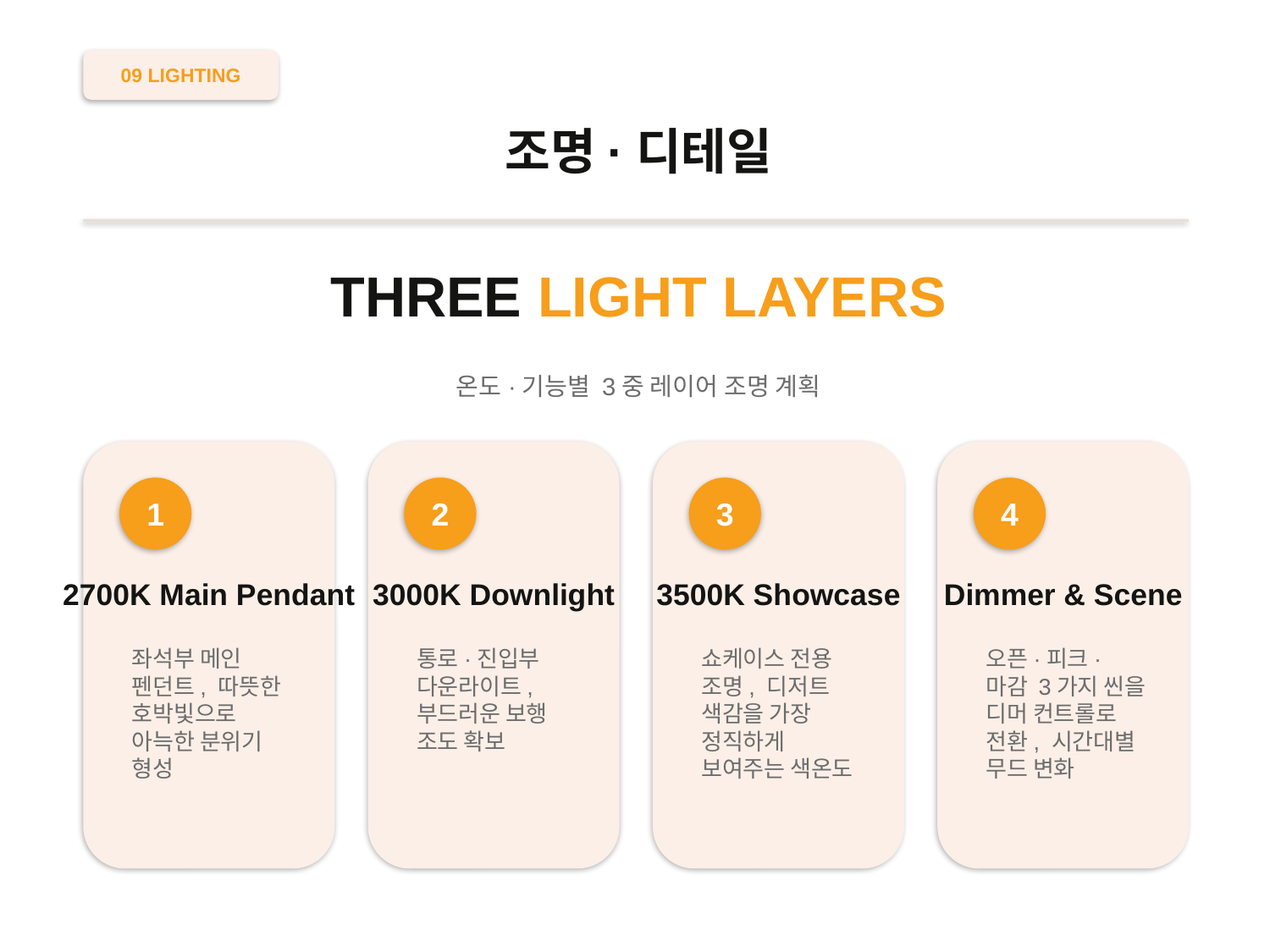

09 LIGHTING
조명·디테일

THREE LIGHT LAYERS
온도·기능별 3중 레이어 조명 계획

1

2

3

4
2700K Main Pendant
3000K Downlight
3500K Showcase
Dimmer & Scene
좌석부 메인 펜던트, 따뜻한 호박빛으로 아늑한 분위기 형성
통로·진입부 다운라이트, 부드러운 보행 조도 확보
쇼케이스 전용 조명, 디저트 색감을 가장 정직하게 보여주는 색온도
오픈·피크·마감 3가지 씬을 디머 컨트롤로 전환, 시간대별 무드 변화